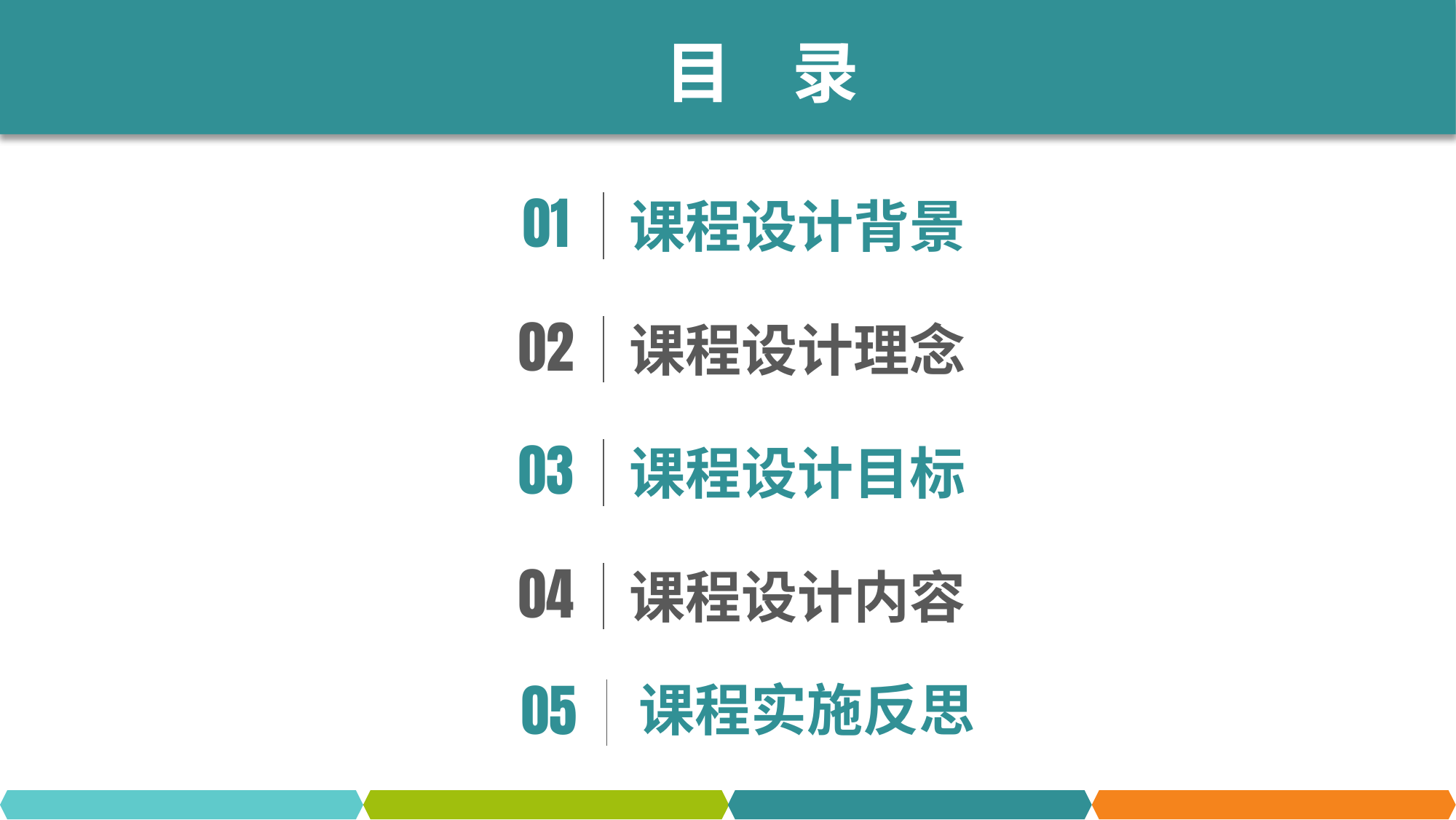

目    录
01
课程设计背景
02
课程设计理念
03
课程设计目标
04
课程设计内容
课程实施反思
05